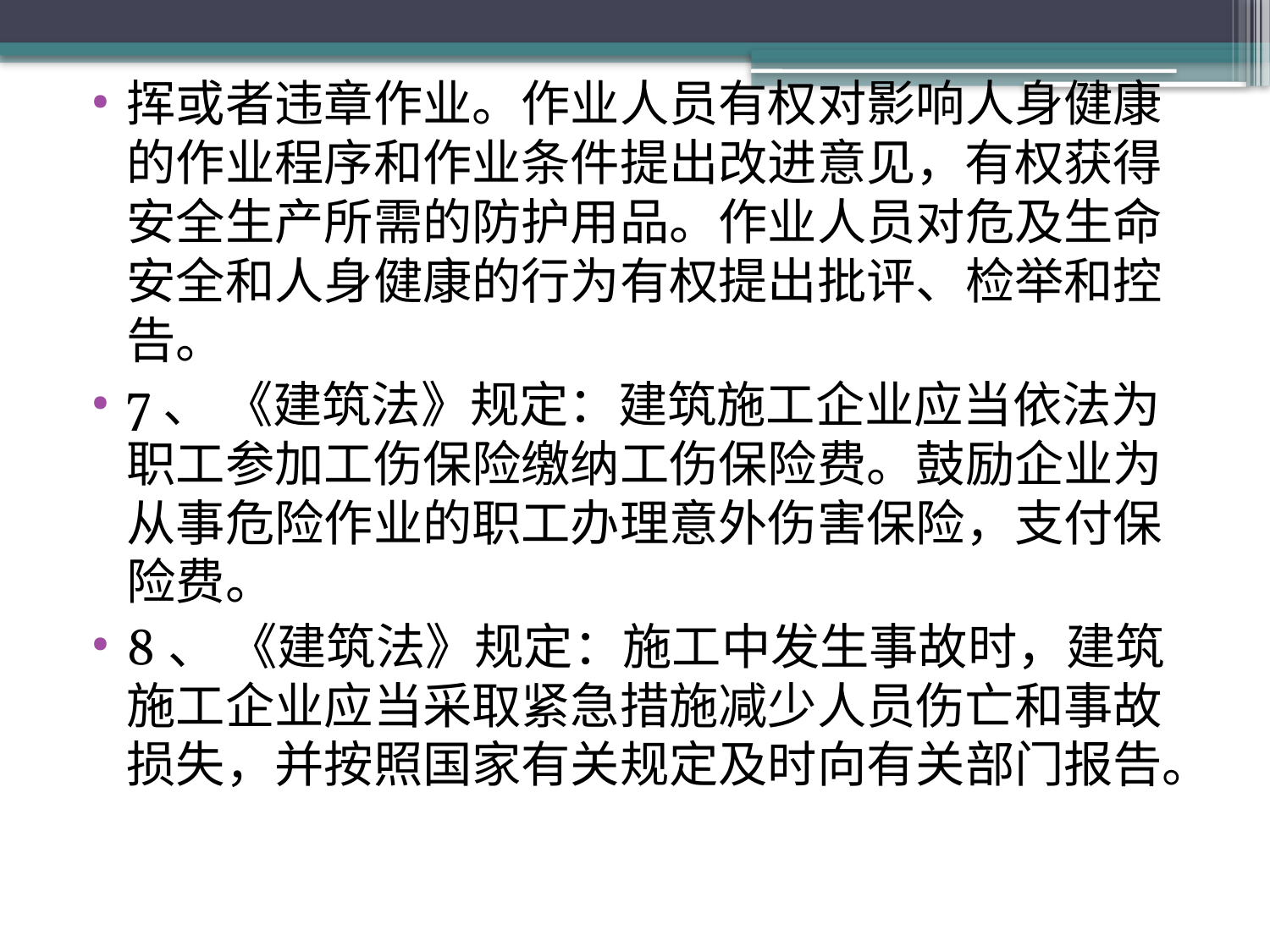

挥或者违章作业。作业人员有权对影响人身健康的作业程序和作业条件提出改进意见，有权获得安全生产所需的防护用品。作业人员对危及生命安全和人身健康的行为有权提出批评、检举和控告。
7、 《建筑法》规定：建筑施工企业应当依法为职工参加工伤保险缴纳工伤保险费。鼓励企业为从事危险作业的职工办理意外伤害保险，支付保险费。
8、 《建筑法》规定：施工中发生事故时，建筑施工企业应当采取紧急措施减少人员伤亡和事故损失，并按照国家有关规定及时向有关部门报告。